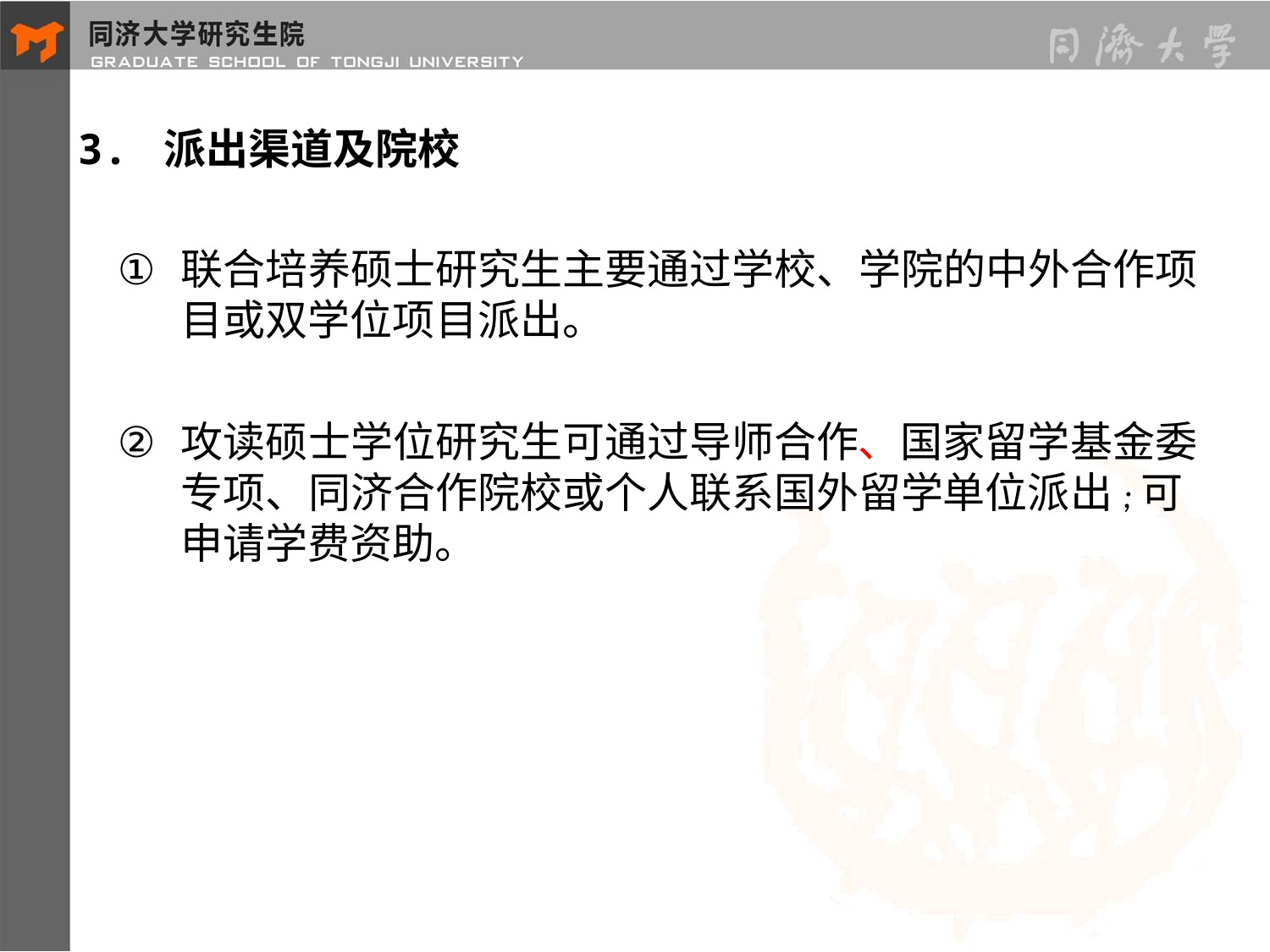

3. 派出渠道及院校
联合培养硕士研究生主要通过学校、学院的中外合作项目或双学位项目派出。

攻读硕士学位研究生可通过导师合作、国家留学基金委专项、同济合作院校或个人联系国外留学单位派出;可申请学费资助。

17